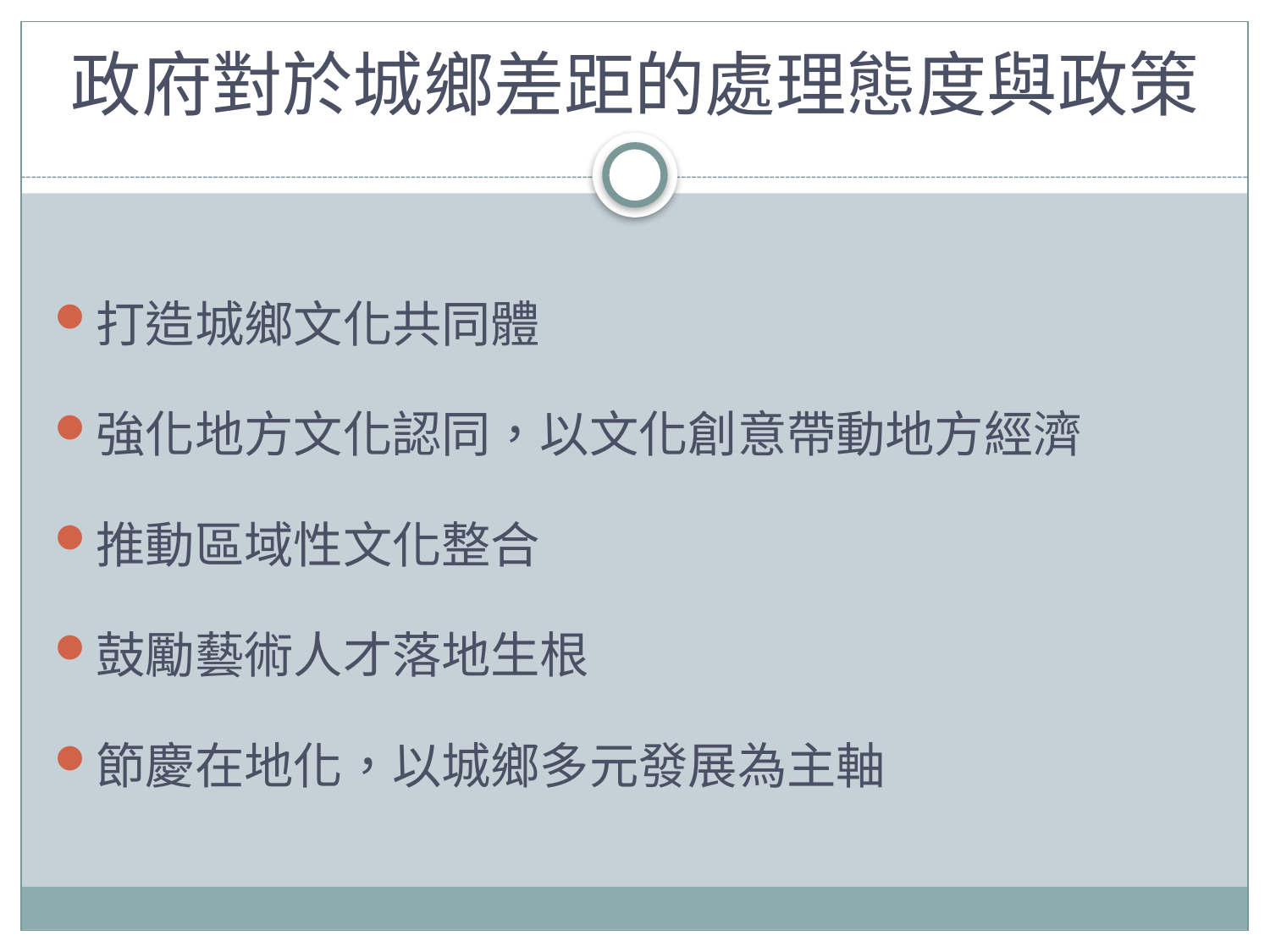

# 政府對於城鄉差距的處理態度與政策

打造城鄉文化共同體
強化地方文化認同，以文化創意帶動地方經濟
推動區域性文化整合
鼓勵藝術人才落地生根
節慶在地化，以城鄉多元發展為主軸